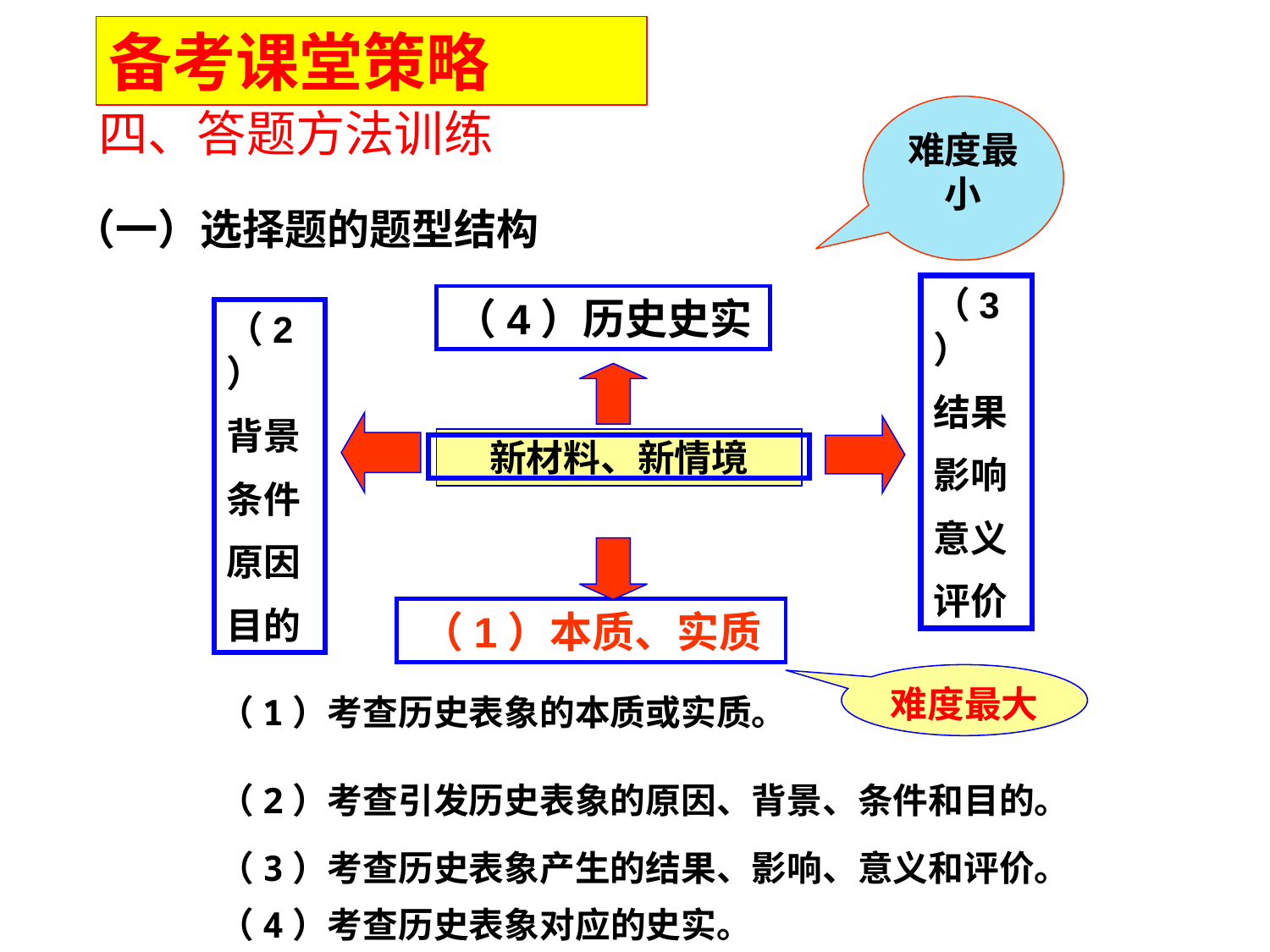

备考课堂策略
难度最小
四、答题方法训练
（一）选择题的题型结构
（3）
结果
影响
意义
评价
（4）历史史实
（2）
背景
条件
原因
目的

新材料、新情境

（1）本质、实质
难度最大
（1）考查历史表象的本质或实质。
（2）考查引发历史表象的原因、背景、条件和目的。
（3）考查历史表象产生的结果、影响、意义和评价。
（4）考查历史表象对应的史实。